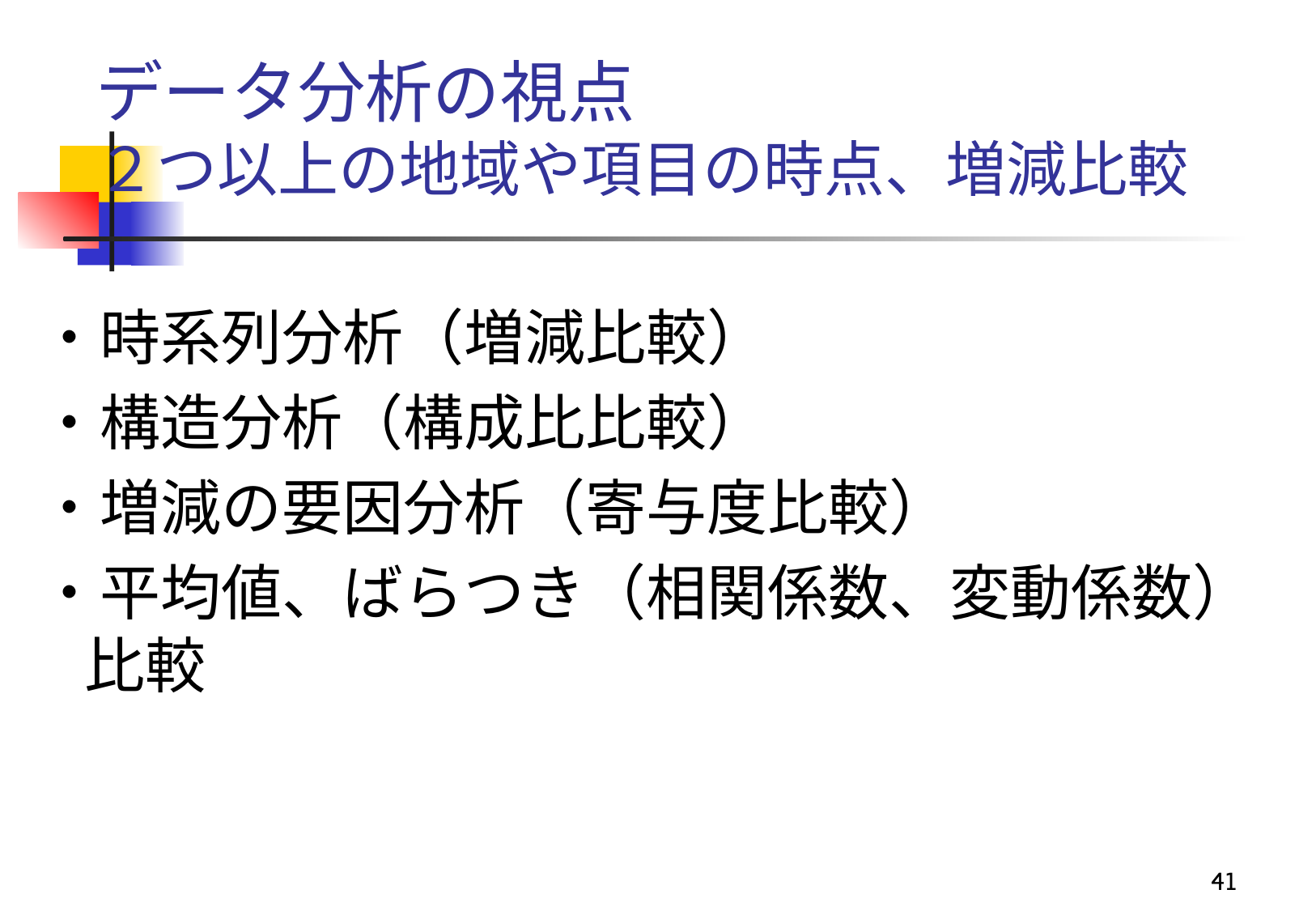

# データ分析の視点 ２つ以上の地域や項目の時点、増減比較
・時系列分析（増減比較）
・構造分析（構成比比較）
・増減の要因分析（寄与度比較）
・平均値、ばらつき（相関係数、変動係数）比較

41